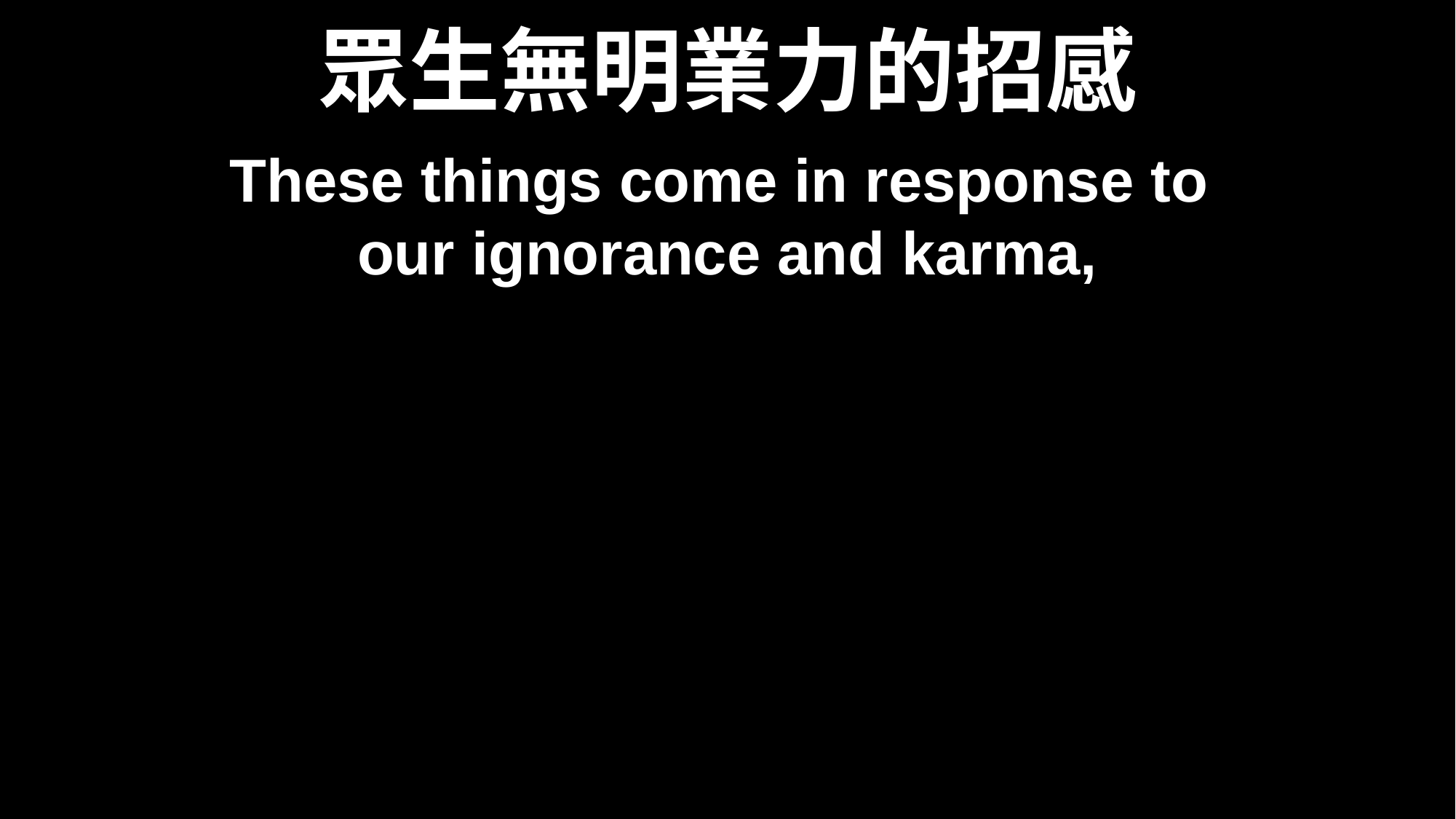

# 眾生無明業力的招感
These things come in response to
our ignorance and karma,